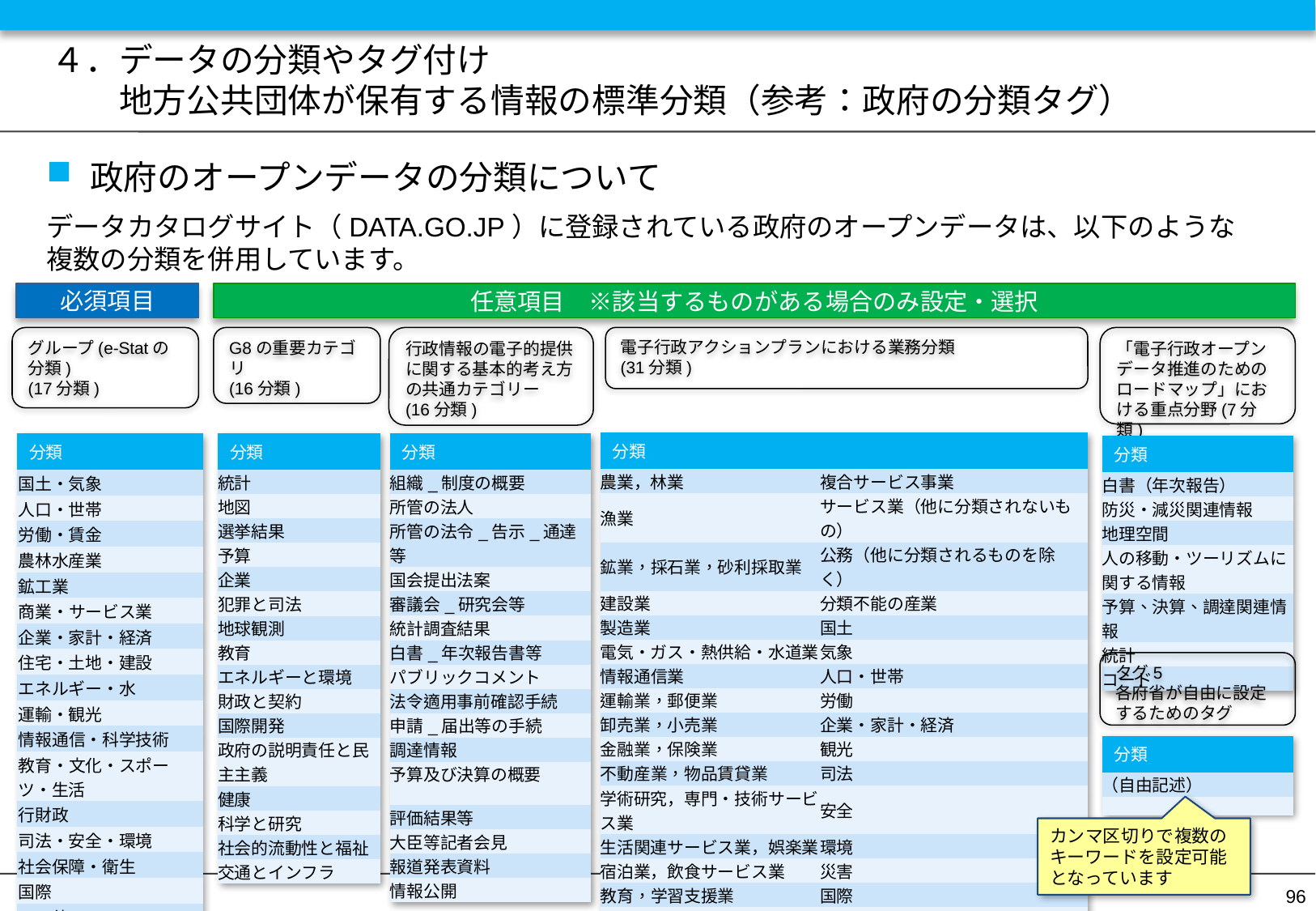

# ４．データの分類やタグ付け 　　地方公共団体が保有する情報の標準分類（参考：政府の分類タグ）
政府のオープンデータの分類について
データカタログサイト（DATA.GO.JP）に登録されている政府のオープンデータは、以下のような複数の分類を併用しています。
必須項目
任意項目　※該当するものがある場合のみ設定・選択
グループ(e-Statの分類)
(17分類)
G8の重要カテゴリ
(16分類)
行政情報の電子的提供に関する基本的考え方の共通カテゴリー
(16分類)
電子行政アクションプランにおける業務分類
(31分類)
「電子行政オープンデータ推進のためのロードマップ」における重点分野(7分類)
| 分類 |  |
| --- | --- |
| 農業，林業 | 複合サービス事業 |
| 漁業 | サービス業（他に分類されないもの） |
| 鉱業，採石業，砂利採取業 | 公務（他に分類されるものを除く） |
| 建設業 | 分類不能の産業 |
| 製造業 | 国土 |
| 電気・ガス・熱供給・水道業 | 気象 |
| 情報通信業 | 人口・世帯 |
| 運輸業，郵便業 | 労働 |
| 卸売業，小売業 | 企業・家計・経済 |
| 金融業，保険業 | 観光 |
| 不動産業，物品賃貸業 | 司法 |
| 学術研究，専門・技術サービス業 | 安全 |
| 生活関連サービス業，娯楽業 | 環境 |
| 宿泊業，飲食サービス業 | 災害 |
| 教育，学習支援業 | 国際 |
| 医療，福祉 |  |
| 分類 |
| --- |
| 国土・気象 |
| 人口・世帯 |
| 労働・賃金 |
| 農林水産業 |
| 鉱工業 |
| 商業・サービス業 |
| 企業・家計・経済 |
| 住宅・土地・建設 |
| エネルギー・水 |
| 運輸・観光 |
| 情報通信・科学技術 |
| 教育・文化・スポーツ・生活 |
| 行財政 |
| 司法・安全・環境 |
| 社会保障・衛生 |
| 国際 |
| その他 |
| 分類 |
| --- |
| 統計 |
| 地図 |
| 選挙結果 |
| 予算 |
| 企業 |
| 犯罪と司法 |
| 地球観測 |
| 教育 |
| エネルギーと環境 |
| 財政と契約 |
| 国際開発 |
| 政府の説明責任と民主主義 |
| 健康 |
| 科学と研究 |
| 社会的流動性と福祉 |
| 交通とインフラ |
| 分類 |
| --- |
| 組織\_制度の概要 |
| 所管の法人 |
| 所管の法令\_告示\_通達等 |
| 国会提出法案 |
| 審議会\_研究会等 |
| 統計調査結果 |
| 白書\_年次報告書等 |
| パブリックコメント |
| 法令適用事前確認手続 |
| 申請\_届出等の手続 |
| 調達情報 |
| 予算及び決算の概要 |
| 評価結果等 |
| 大臣等記者会見 |
| 報道発表資料 |
| 情報公開 |
| 分類 |
| --- |
| 白書（年次報告） |
| 防災・減災関連情報 |
| 地理空間 |
| 人の移動・ツーリズムに関する情報 |
| 予算、決算、調達関連情報 |
| 統計 |
| コード |
タグ5
各府省が自由に設定するためのタグ
| 分類 |
| --- |
| （自由記述） |
|  |
カンマ区切りで複数のキーワードを設定可能となっています
96